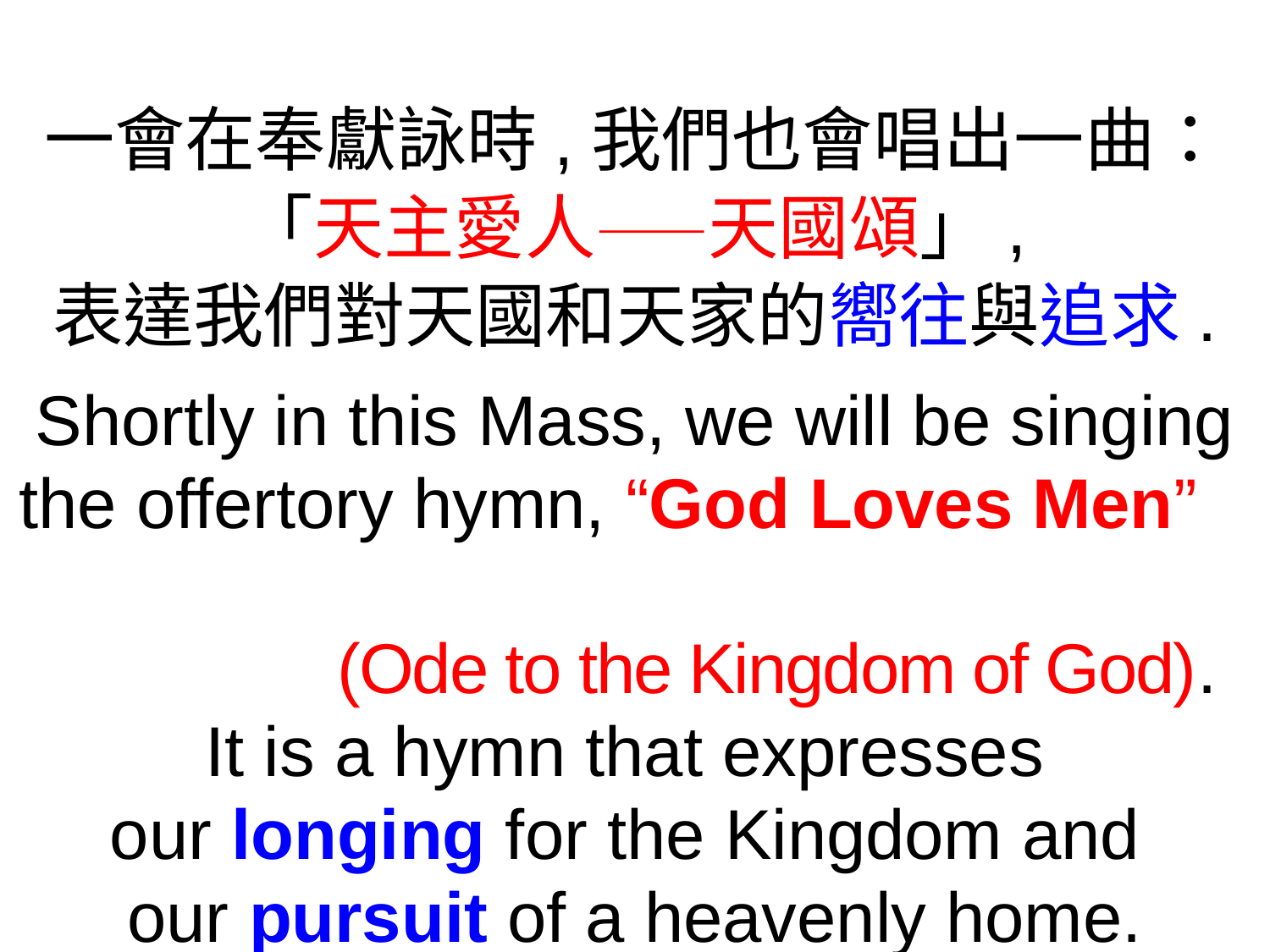

一會在奉獻詠時,我們也會唱出一曲：
「天主愛人——天國頌」,
表達我們對天國和天家的嚮往與追求.
Shortly in this Mass, we will be singing the offertory hymn, “God Loves Men”
                 (Ode to the Kingdom of God).
It is a hymn that expresses
our longing for the Kingdom and
our pursuit of a heavenly home.